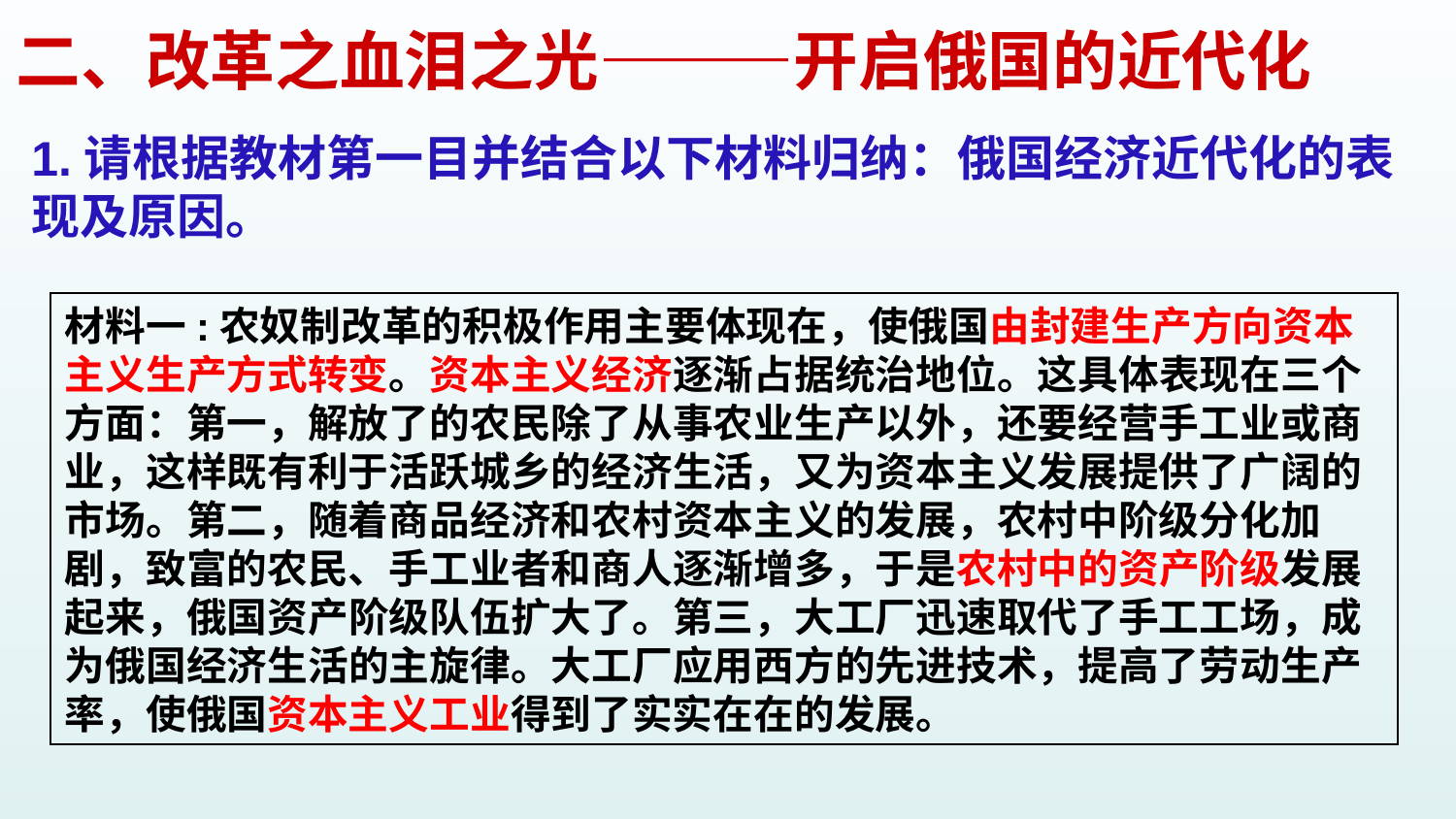

二、改革之血泪之光———开启俄国的近代化
1.请根据教材第一目并结合以下材料归纳：俄国经济近代化的表现及原因。
材料一:农奴制改革的积极作用主要体现在，使俄国由封建生产方向资本主义生产方式转变。资本主义经济逐渐占据统治地位。这具体表现在三个方面：第一，解放了的农民除了从事农业生产以外，还要经营手工业或商业，这样既有利于活跃城乡的经济生活，又为资本主义发展提供了广阔的市场。第二，随着商品经济和农村资本主义的发展，农村中阶级分化加剧，致富的农民、手工业者和商人逐渐增多，于是农村中的资产阶级发展起来，俄国资产阶级队伍扩大了。第三，大工厂迅速取代了手工工场，成为俄国经济生活的主旋律。大工厂应用西方的先进技术，提高了劳动生产率，使俄国资本主义工业得到了实实在在的发展。